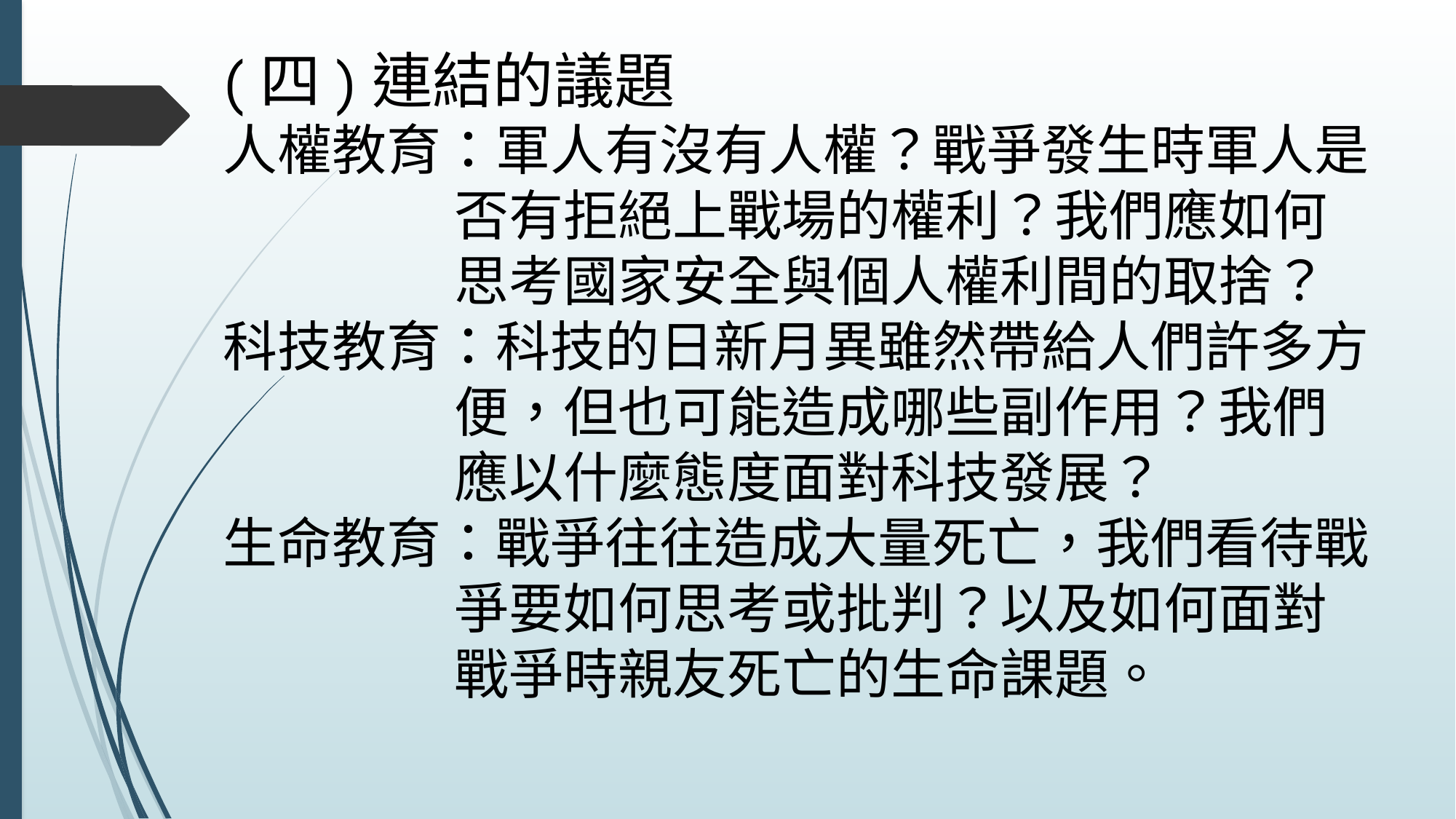

# (四)連結的議題 人權教育：軍人有沒有人權？戰爭發生時軍人是 否有拒絕上戰場的權利？我們應如何 思考國家安全與個人權利間的取捨？ 科技教育：科技的日新月異雖然帶給人們許多方 便，但也可能造成哪些副作用？我們 應以什麼態度面對科技發展？ 生命教育：戰爭往往造成大量死亡，我們看待戰 爭要如何思考或批判？以及如何面對 戰爭時親友死亡的生命課題。